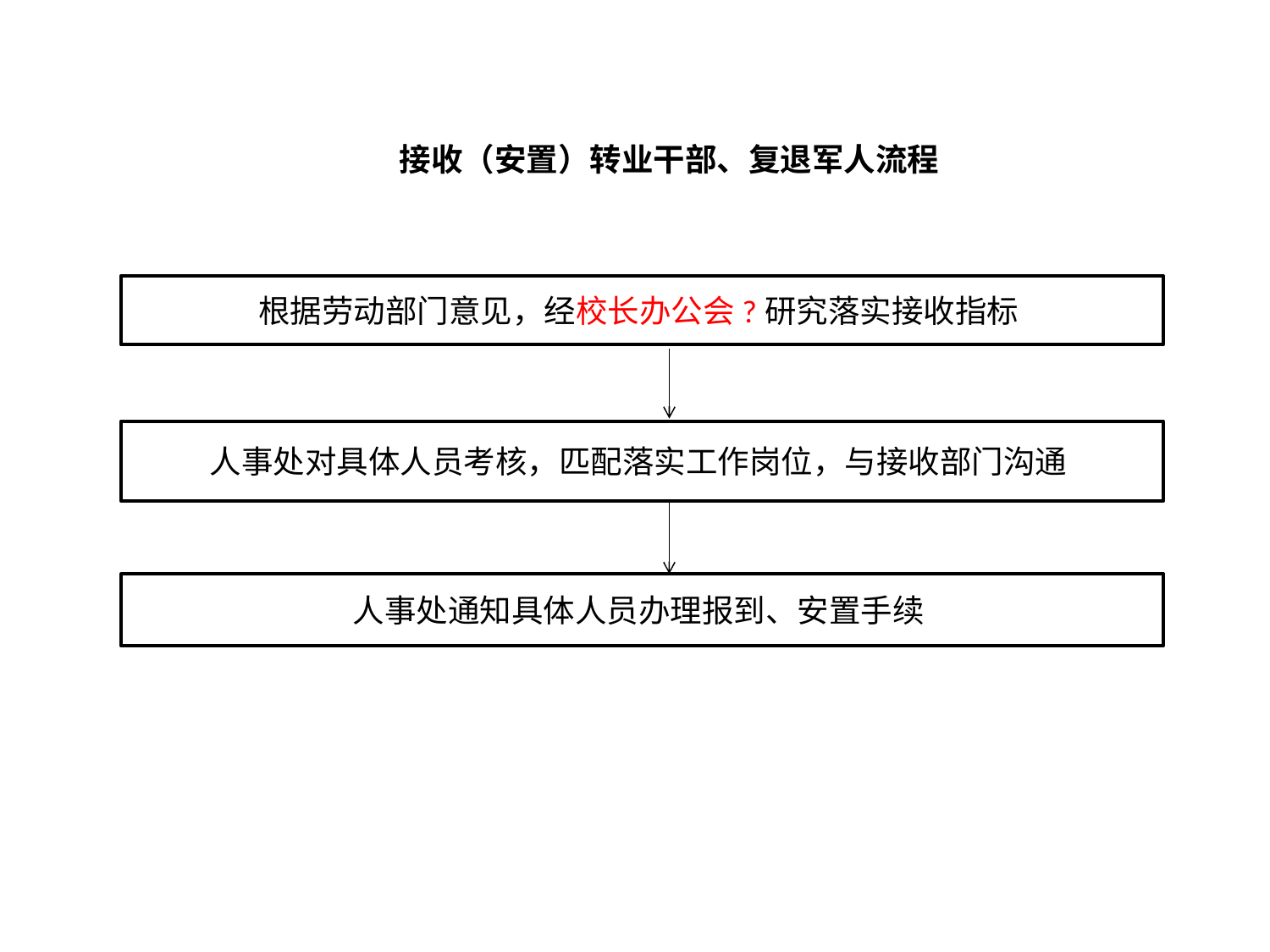

接收（安置）转业干部、复退军人流程
根据劳动部门意见，经校长办公会?研究落实接收指标
人事处对具体人员考核，匹配落实工作岗位，与接收部门沟通
人事处通知具体人员办理报到、安置手续